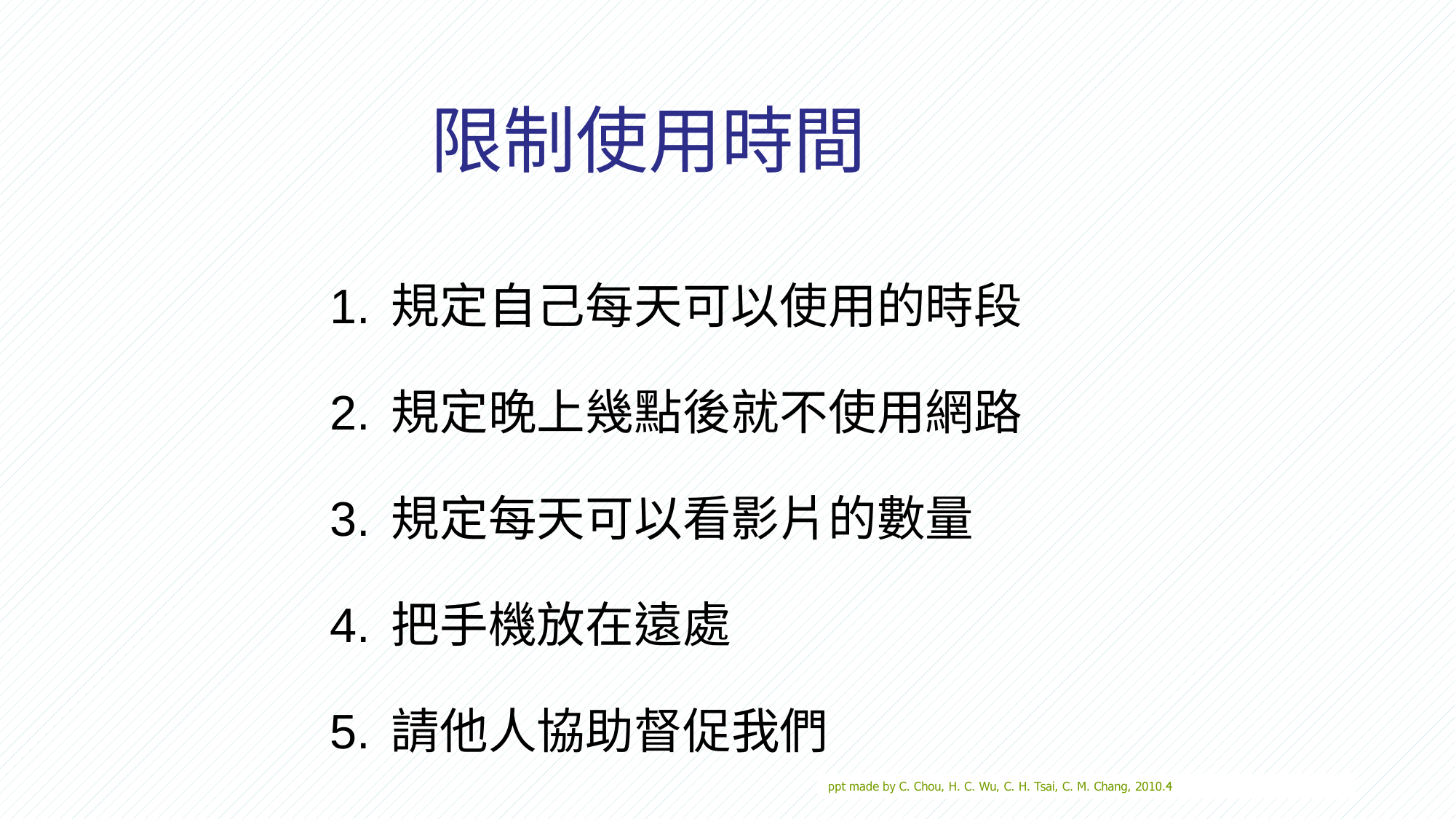

限制使用時間

規定自己每天可以使用的時段
規定晚上幾點後就不使用網路
規定每天可以看影片的數量
把手機放在遠處
請他人協助督促我們